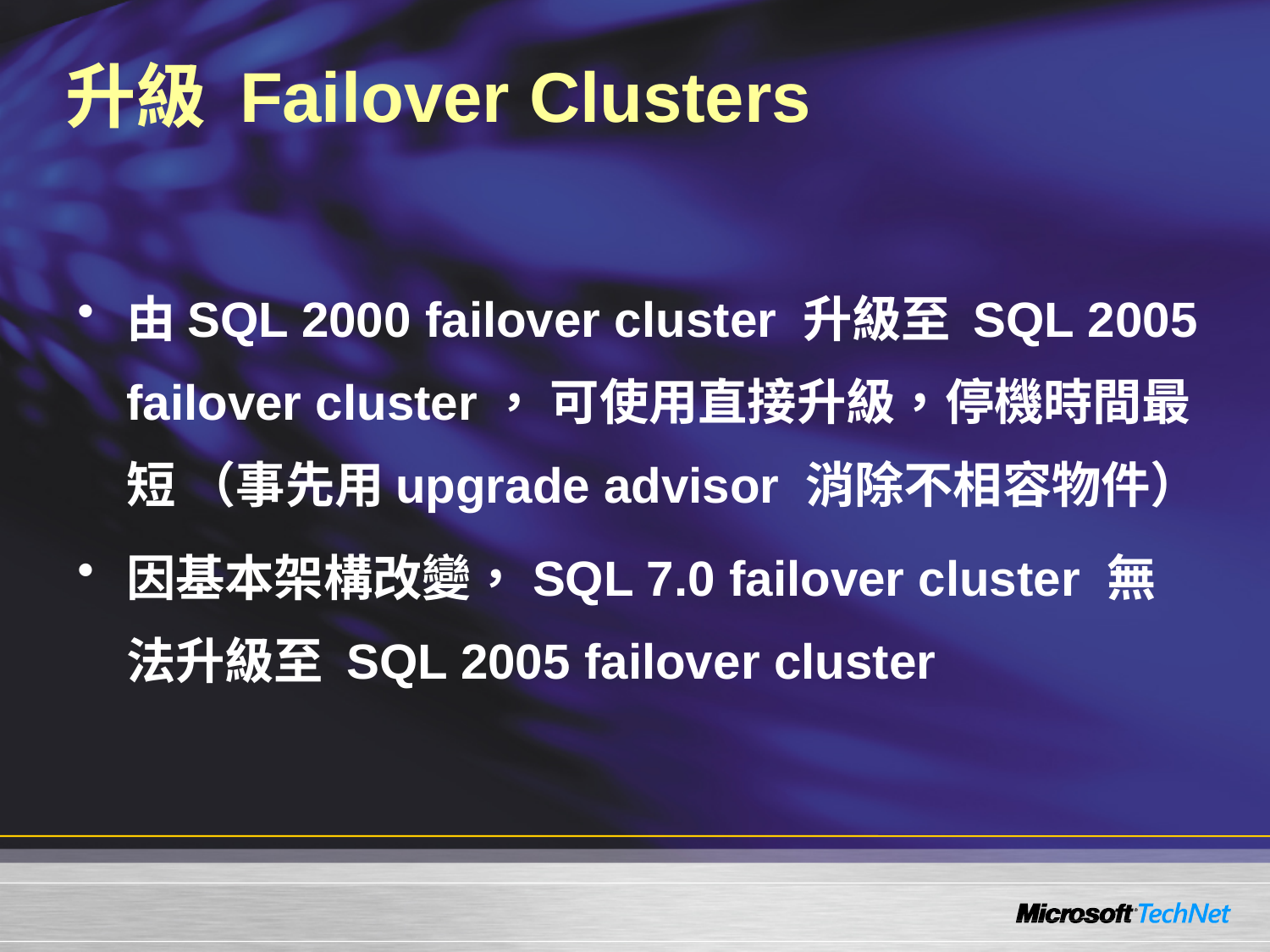

# 升級 Failover Clusters
由SQL 2000 failover cluster 升級至 SQL 2005 failover cluster， 可使用直接升級，停機時間最短 （事先用upgrade advisor 消除不相容物件）
因基本架構改變，SQL 7.0 failover cluster 無法升級至 SQL 2005 failover cluster